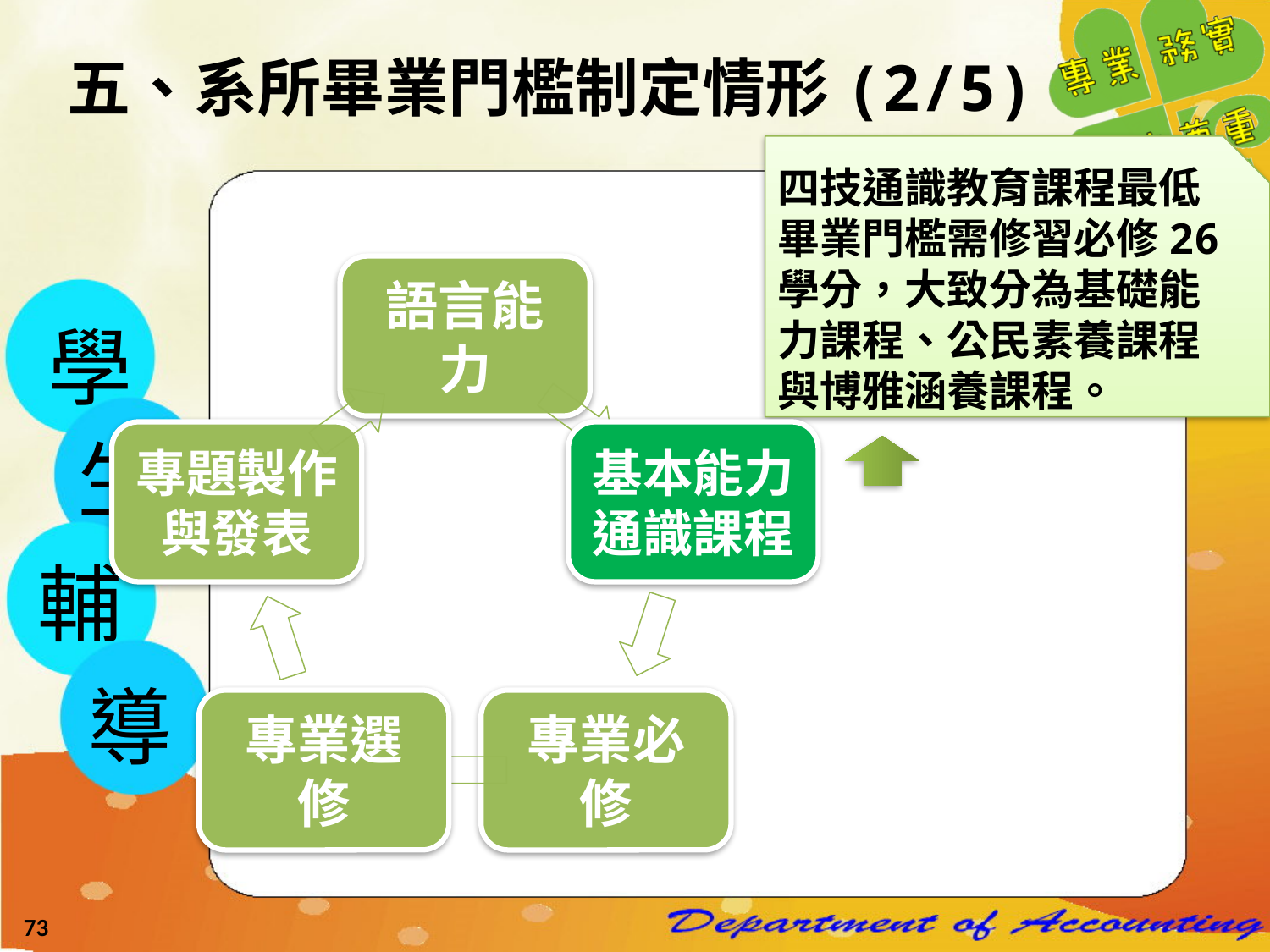

五、系所畢業門檻制定情形(2/5)
四技通識教育課程最低畢業門檻需修習必修26學分，大致分為基礎能力課程、公民素養課程與博雅涵養課程。
基本能力通識課程
專業必修
專業選修
專題製作與發表
語言能力
學
生
輔
導

73